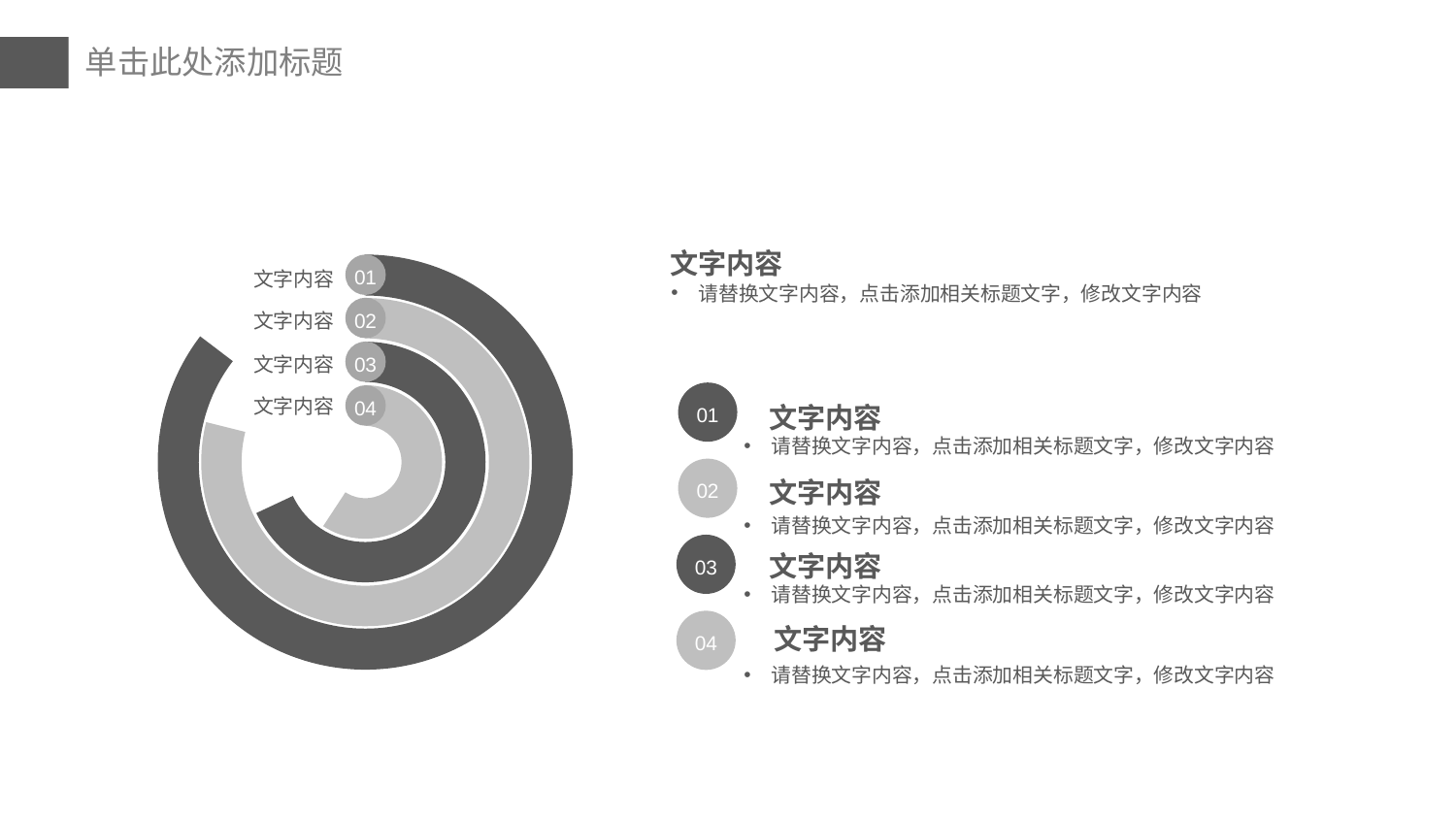

文字内容

01
文字内容
请替换文字内容，点击添加相关标题文字，修改文字内容
02

文字内容
03

文字内容
01

04
文字内容
文字内容
请替换文字内容，点击添加相关标题文字，修改文字内容
02
文字内容
请替换文字内容，点击添加相关标题文字，修改文字内容
03
文字内容
请替换文字内容，点击添加相关标题文字，修改文字内容
04
文字内容
请替换文字内容，点击添加相关标题文字，修改文字内容